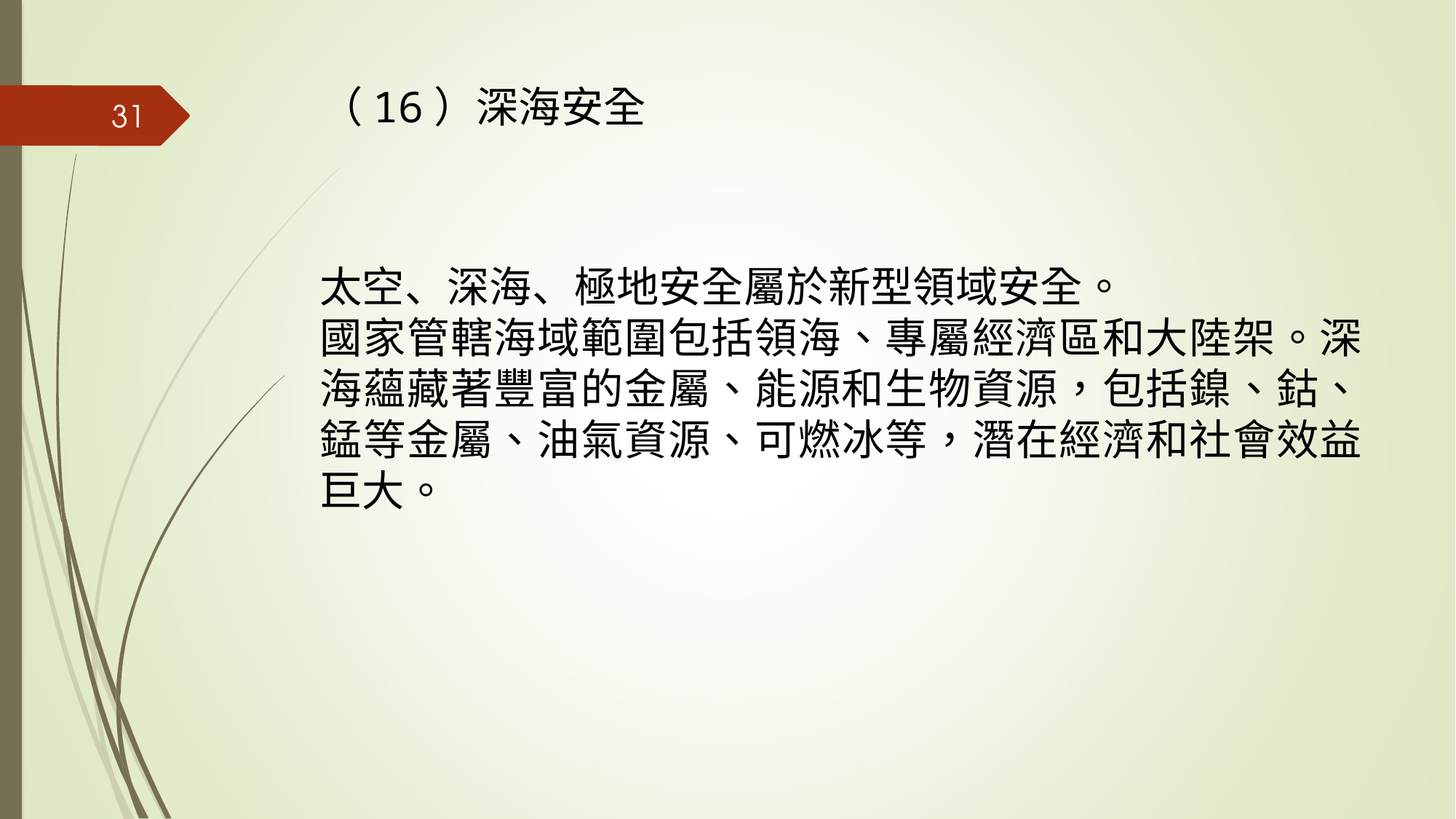

# （16）深海安全
31
太空、深海、極地安全屬於新型領域安全。
國家管轄海域範圍包括領海、專屬經濟區和大陸架。深海蘊藏著豐富的金屬、能源和生物資源，包括鎳、鈷、錳等金屬、油氣資源、可燃冰等，潛在經濟和社會效益巨大。